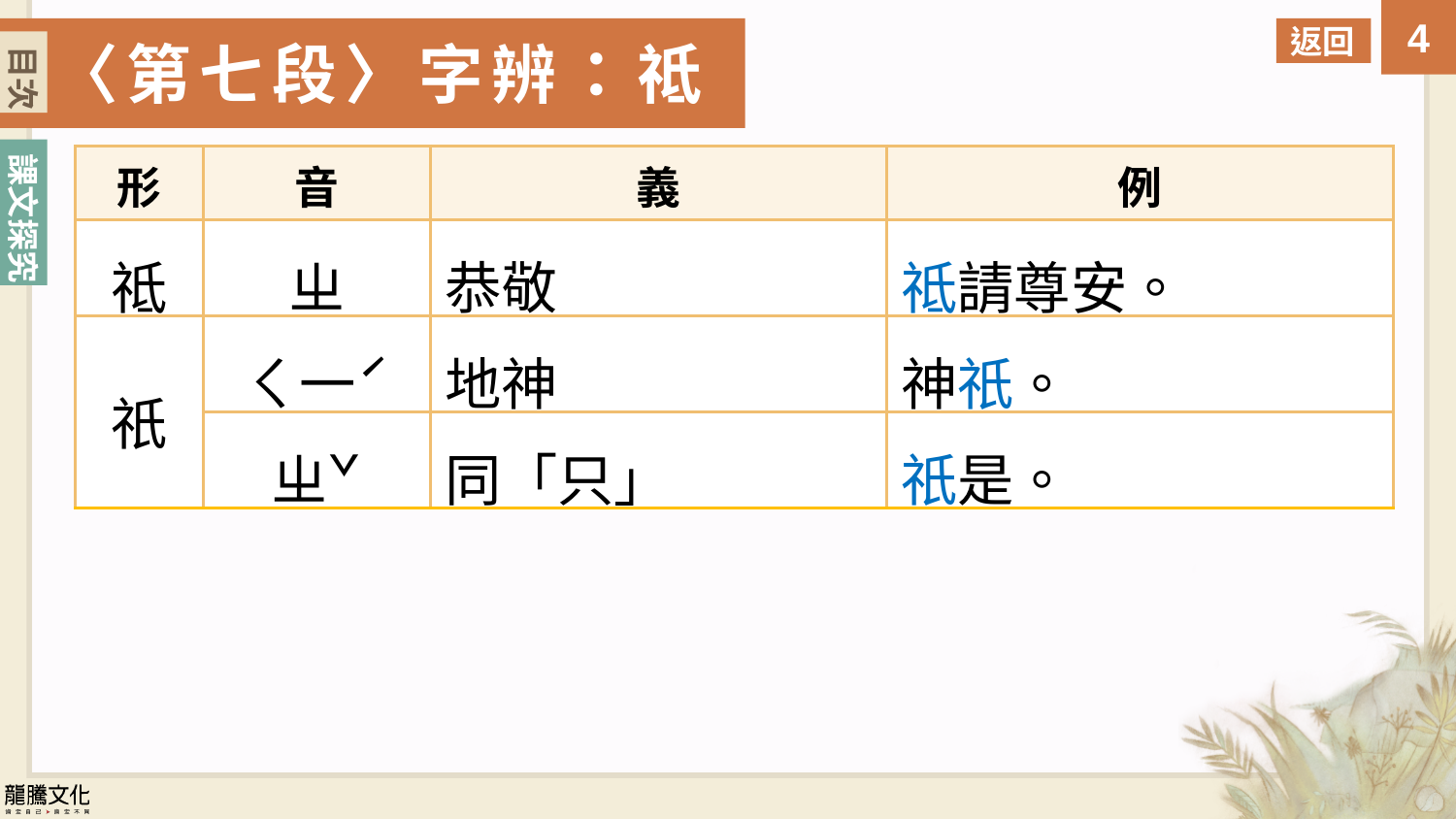

返回
〈第七段〉字辨：祗
目次
| 形 | 音 | 義 | 例 |
| --- | --- | --- | --- |
| 祗 | ㄓ | 恭敬 | 祗請尊安。 |
| 祇 | ㄑ一ˊ | 地神 | 神祇。 |
|  | ㄓˇ | 同「只」 | 祇是。 |